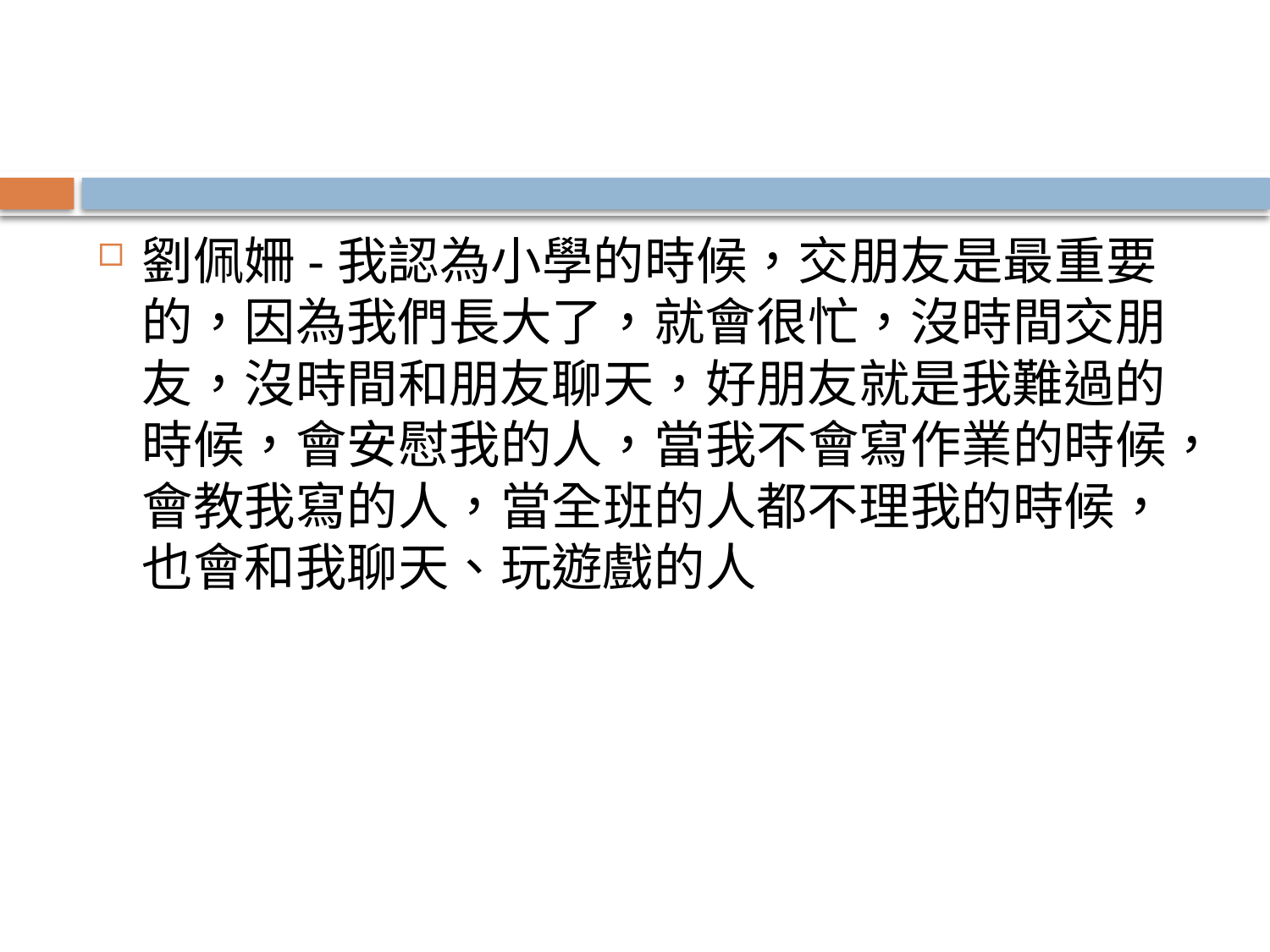

#
劉佩姍-我認為小學的時候，交朋友是最重要的，因為我們長大了，就會很忙，沒時間交朋友，沒時間和朋友聊天，好朋友就是我難過的時候，會安慰我的人，當我不會寫作業的時候，會教我寫的人，當全班的人都不理我的時候，也會和我聊天、玩遊戲的人